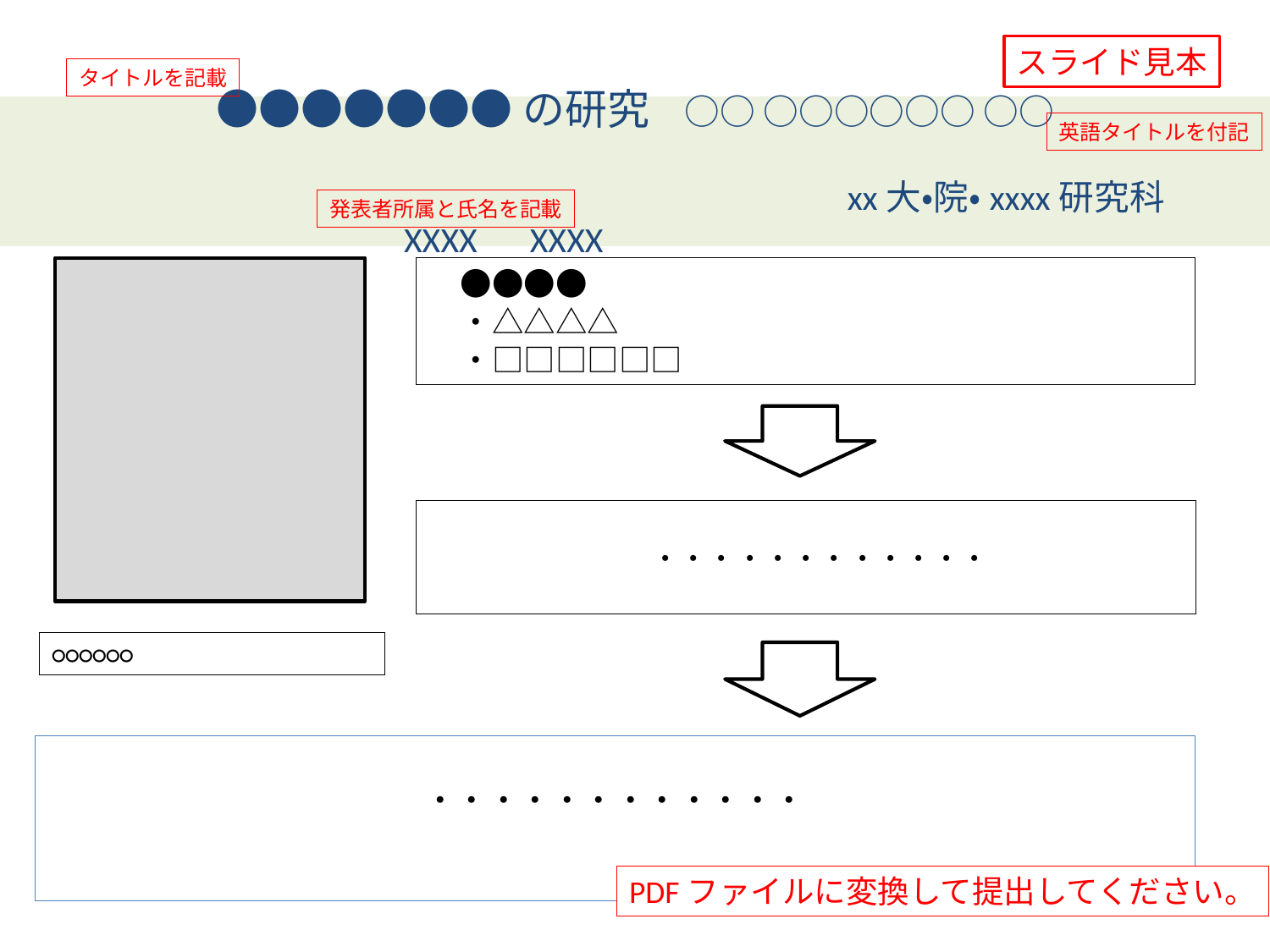

スライド見本
タイトルを記載
# ●●●●●●●の研究　○○ ○○○○○○ ○○ 　　　　　　　　　　　　　　　　　　　　　　xx大・院・xxxx研究科　XXXX　XXXX
英語タイトルを付記
発表者所属と氏名を記載

　●●●●
　・△△△△
　・□□□□□□

　・・・・・・・・・・・・

○○○○○○

・・・・・・・・・・・・

PDFファイルに変換して提出してください。